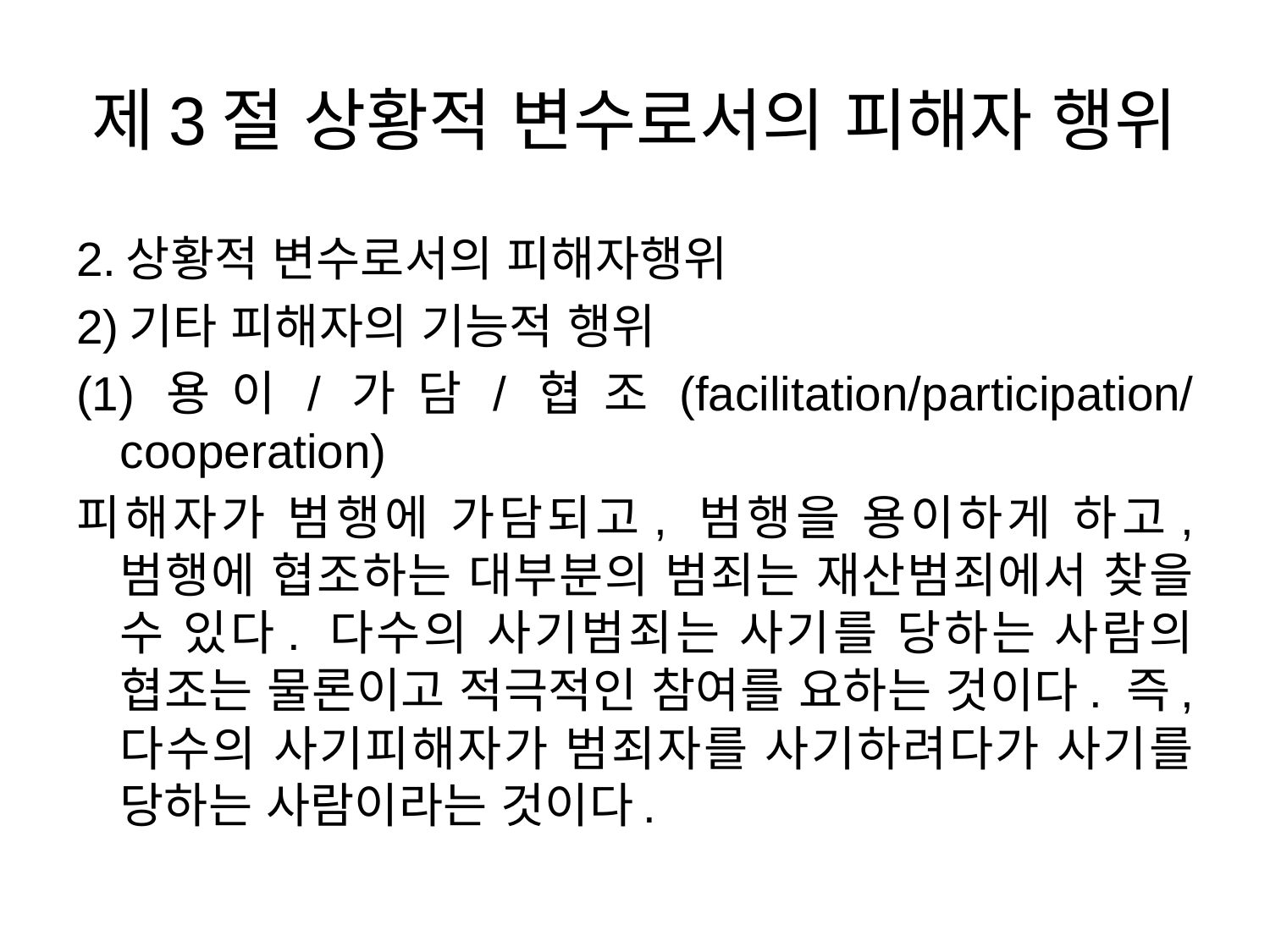

# 제3절 상황적 변수로서의 피해자 행위
2.상황적 변수로서의 피해자행위
2)기타 피해자의 기능적 행위
(1)용이/가담/협조(facilitation/participation/cooperation)
피해자가 범행에 가담되고, 범행을 용이하게 하고, 범행에 협조하는 대부분의 범죄는 재산범죄에서 찾을 수 있다. 다수의 사기범죄는 사기를 당하는 사람의 협조는 물론이고 적극적인 참여를 요하는 것이다. 즉, 다수의 사기피해자가 범죄자를 사기하려다가 사기를 당하는 사람이라는 것이다.